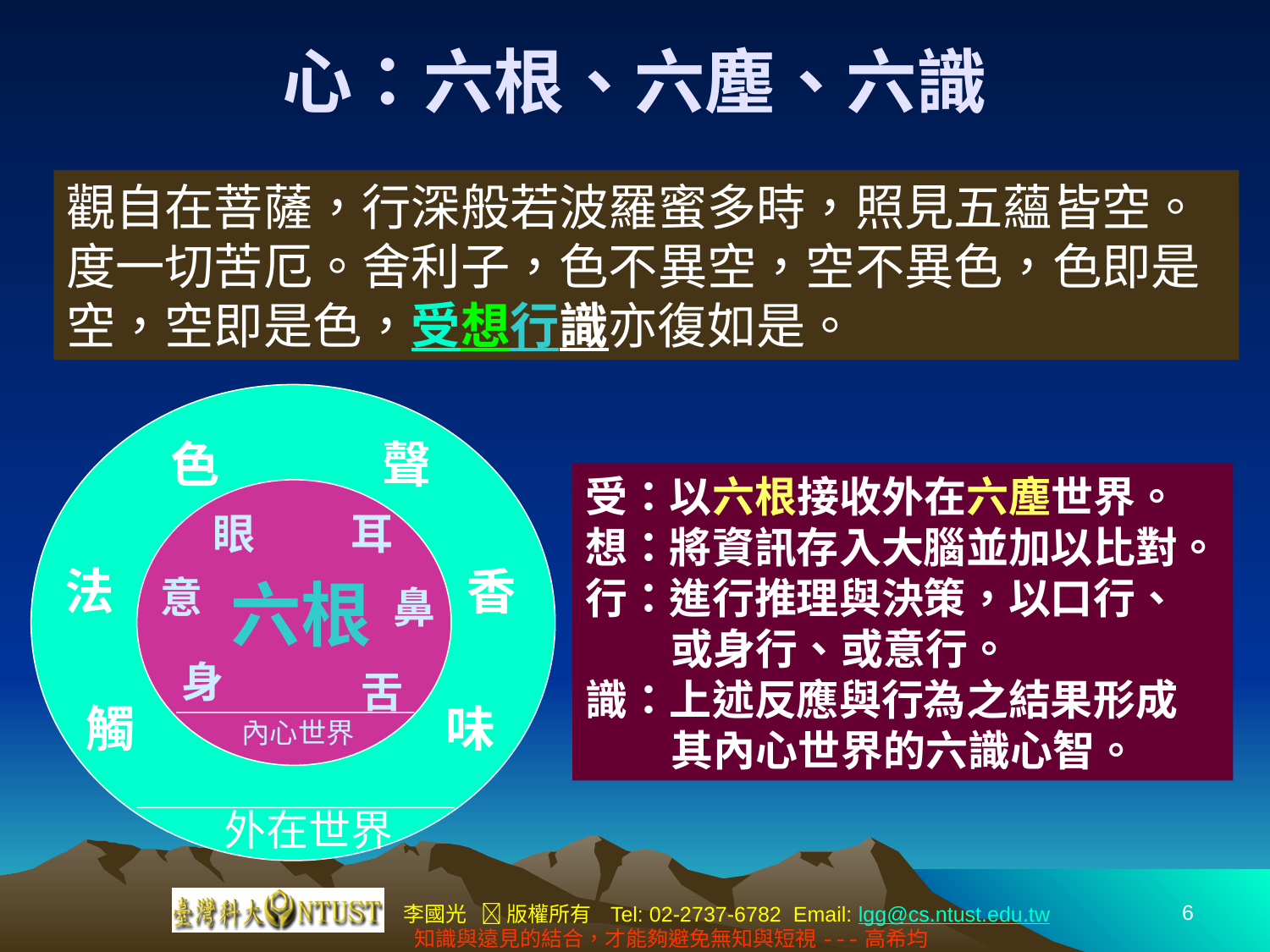

# 心：六根、六塵、六識
觀自在菩薩，行深般若波羅蜜多時，照見五蘊皆空。度一切苦厄。舍利子，色不異空，空不異色，色即是空，空即是色，受想行識亦復如是。

外在世界

色
聲
法
香
觸
味
受：以六根接收外在六塵世界。
想：將資訊存入大腦並加以比對。
行：進行推理與決策，以口行、
        或身行、或意行。
識：上述反應與行為之結果形成
        其內心世界的六識心智。

內心世界
眼
耳
意
六根
鼻
身
舌
6